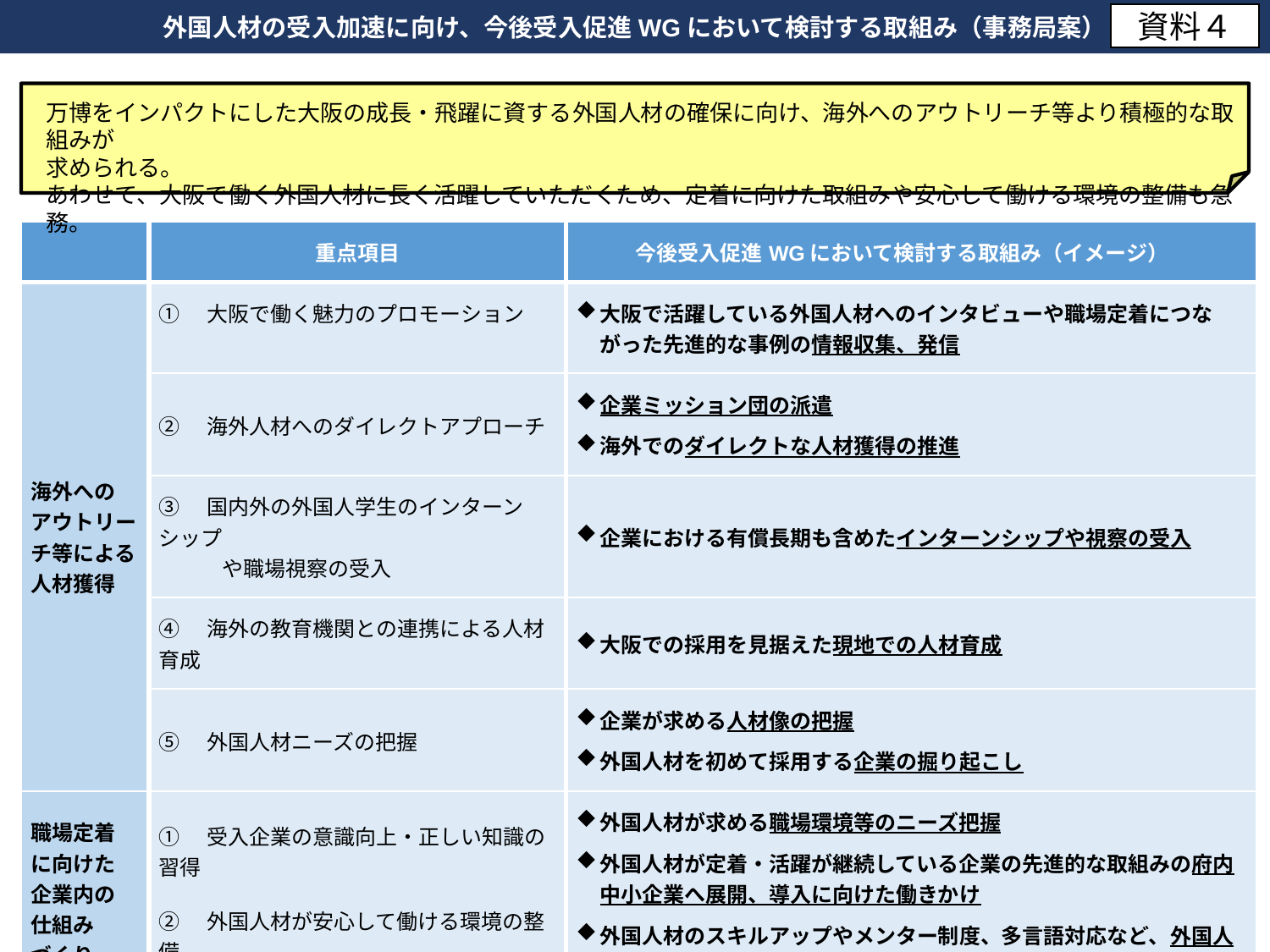

外国人材の受入加速に向け、今後受入促進WGにおいて検討する取組み（事務局案）
資料４
万博をインパクトにした大阪の成長・飛躍に資する外国人材の確保に向け、海外へのアウトリーチ等より積極的な取組みが
求められる。
あわせて、大阪で働く外国人材に長く活躍していただくため、定着に向けた取組みや安心して働ける環境の整備も急務。
|  | 重点項目 | 今後受入促進WGにおいて検討する取組み（イメージ） |
| --- | --- | --- |
| 海外への アウトリーチ等による 人材獲得 | ①　大阪で働く魅力のプロモーション | 大阪で活躍している外国人材へのインタビューや職場定着につながった先進的な事例の情報収集、発信 |
|  | ②　海外人材へのダイレクトアプローチ | 企業ミッション団の派遣 海外でのダイレクトな人材獲得の推進 |
|  | ③　国内外の外国人学生のインターンシップ 　　　や職場視察の受入 | 企業における有償長期も含めたインターンシップや視察の受入 |
|  | ④　海外の教育機関との連携による人材育成 | 大阪での採用を見据えた現地での人材育成 |
|  | ⑤　外国人材ニーズの把握 | 企業が求める人材像の把握 外国人材を初めて採用する企業の掘り起こし |
| 職場定着 に向けた 企業内の 仕組み づくり | ①　受入企業の意識向上・正しい知識の習得 ②　外国人材が安心して働ける環境の整備 | 外国人材が求める職場環境等のニーズ把握 外国人材が定着・活躍が継続している企業の先進的な取組みの府内中小企業へ展開、導入に向けた働きかけ 外国人材のスキルアップやメンター制度、多言語対応など、外国人材を受け入れる企業の職場環境の整備 |